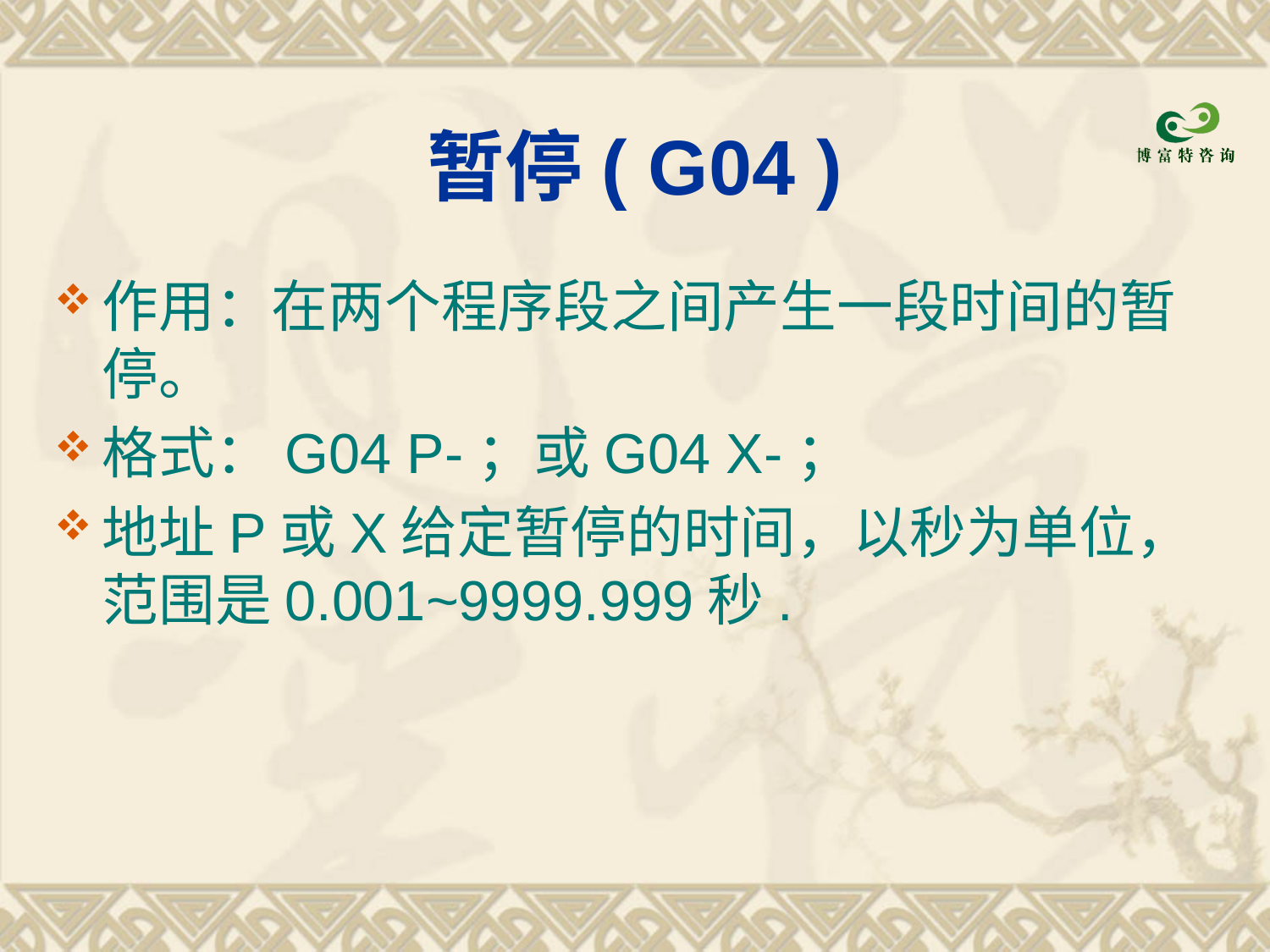

# 暂停( G04 )
作用：在两个程序段之间产生一段时间的暂停。
格式：G04 P-；或G04 X-；
地址P或X给定暂停的时间，以秒为单位，范围是0.001~9999.999秒.